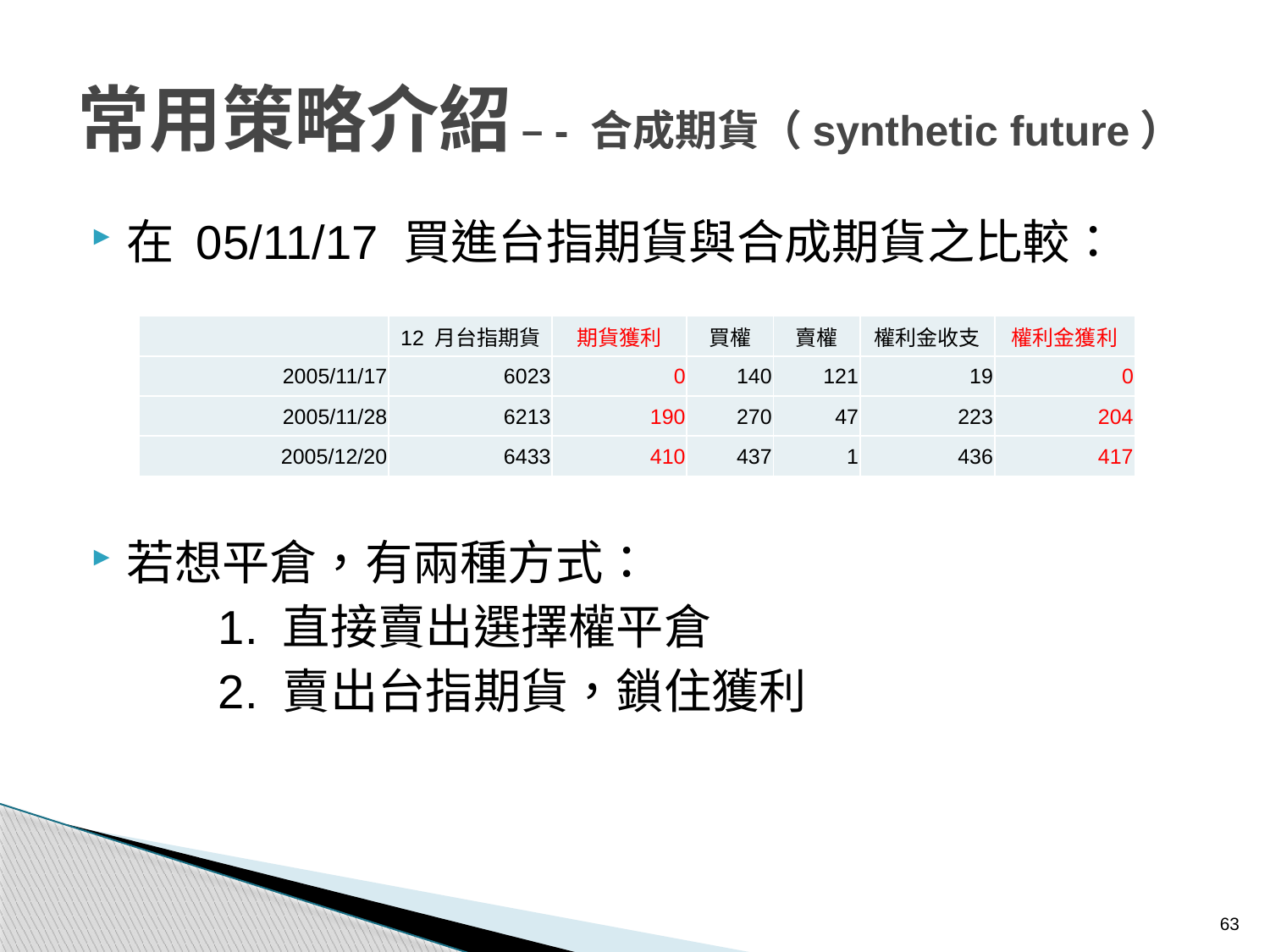

常用策略介紹 –- 合成期貨（synthetic future）
在 05/11/17 買進台指期貨與合成期貨之比較：

若想平倉，有兩種方式：
	1. 直接賣出選擇權平倉
	2. 賣出台指期貨，鎖住獲利
|  | 12 月台指期貨 | 期貨獲利 | 買權 | 賣權 | 權利金收支 | 權利金獲利 |
| --- | --- | --- | --- | --- | --- | --- |
| 2005/11/17 | 6023 | 0 | 140 | 121 | 19 | 0 |
| 2005/11/28 | 6213 | 190 | 270 | 47 | 223 | 204 |
| 2005/12/20 | 6433 | 410 | 437 | 1 | 436 | 417 |
63